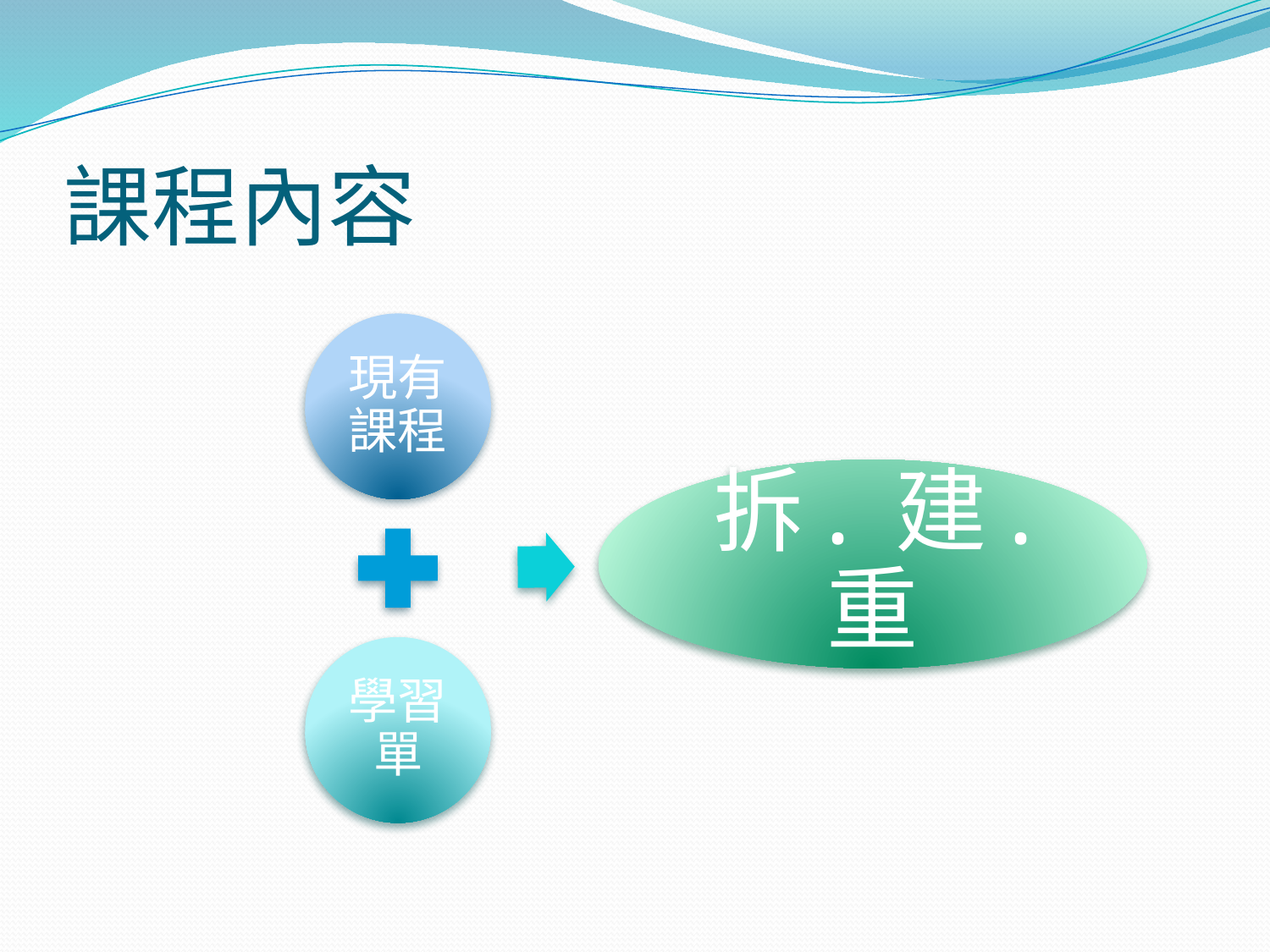

# 課程內容
現有課程

學習單

拆. 建. 重